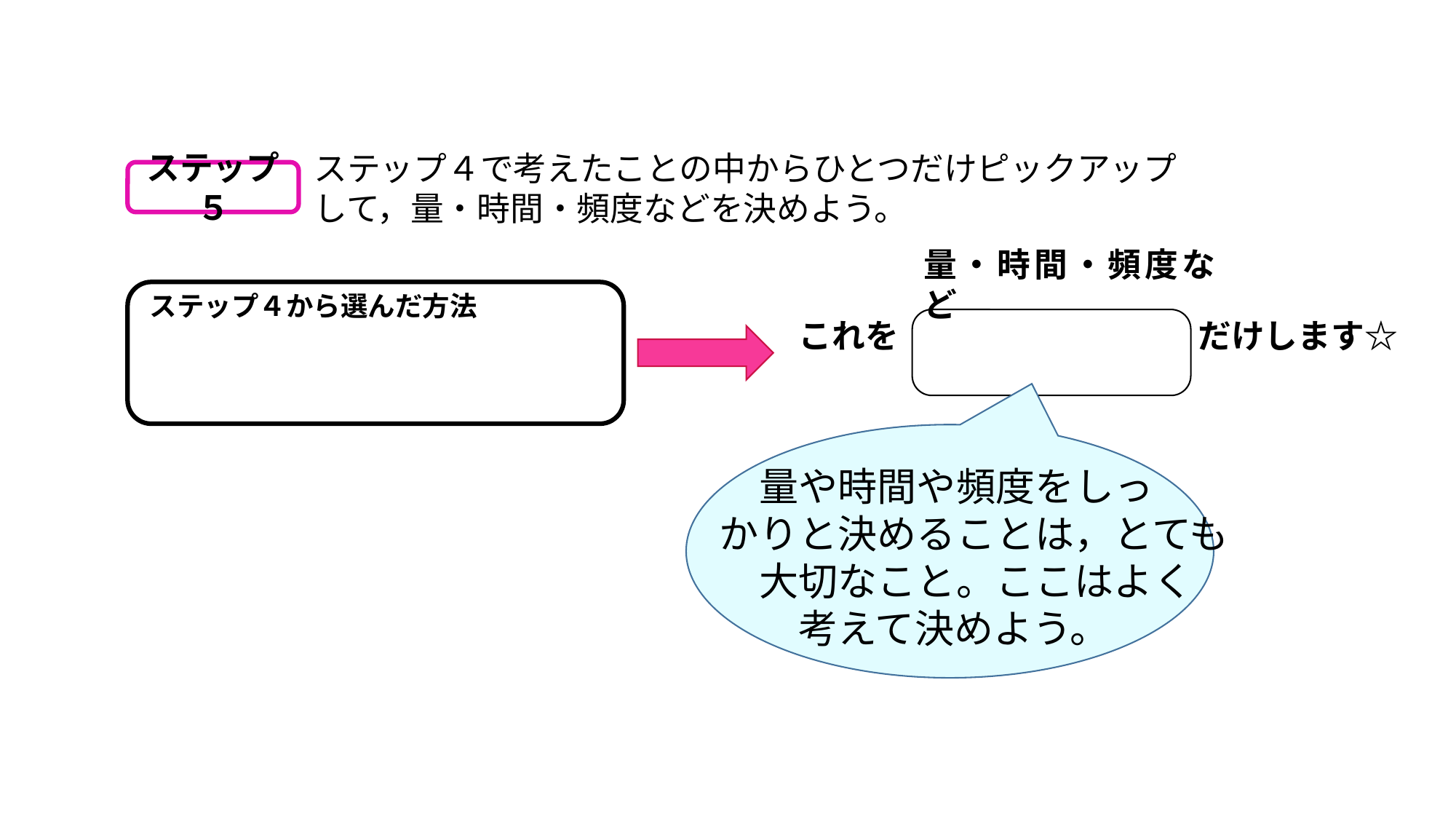

ステップ４で考えたことの中からひとつだけピックアップして，量・時間・頻度などを決めよう。
ステップ５
量・時間・頻度など
ステップ４から選んだ方法

これを　　　　　　　　　だけします☆

　　量や時間や頻度をしっ
　かりと決めることは，とても
　　大切なこと。ここはよく
　　　考えて決めよう。